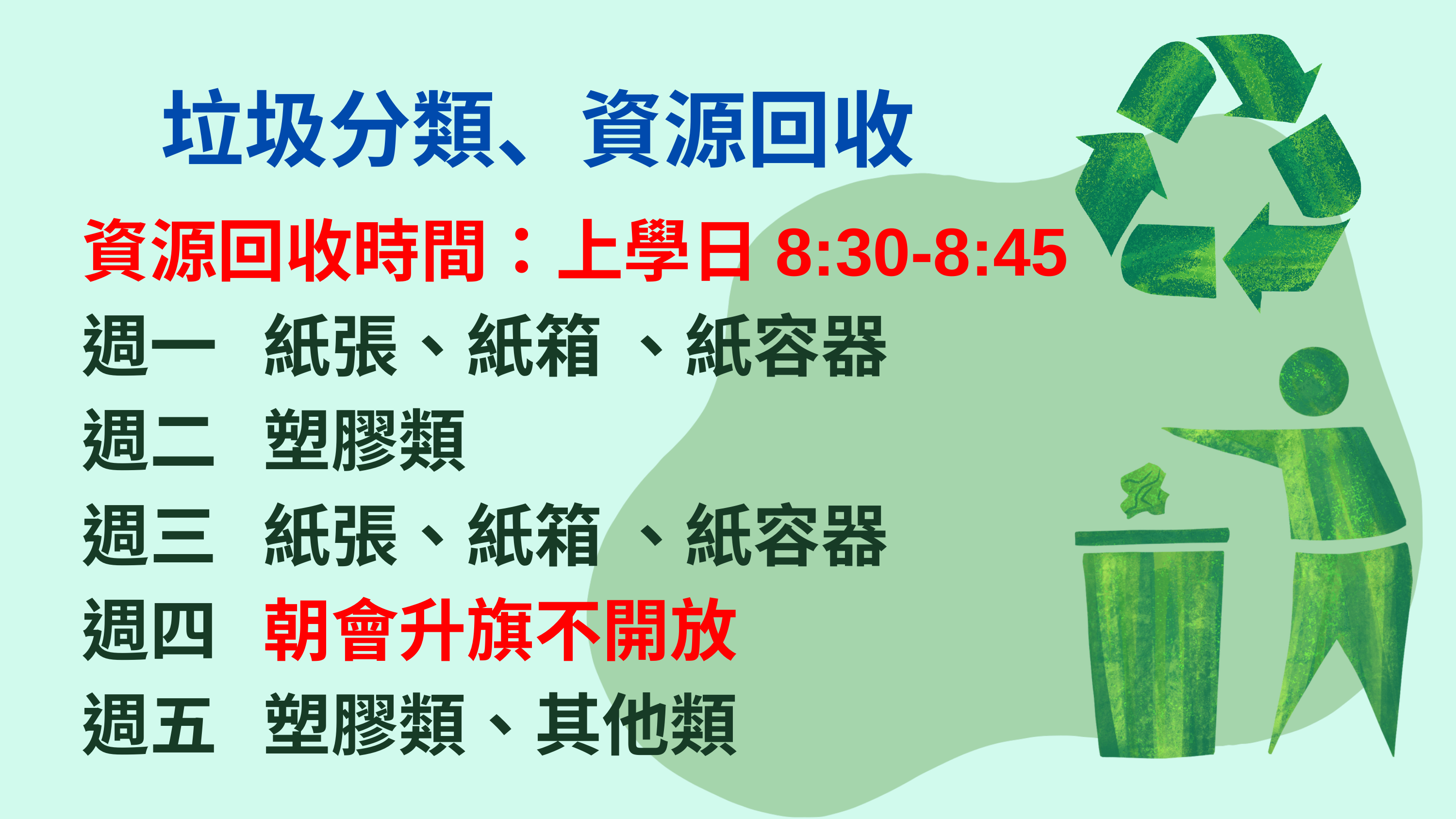

垃圾分類、資源回收

資源回收時間：上學日8:30-8:45
週一   紙張、紙箱 、紙容器
週二   塑膠類
週三   紙張、紙箱 、紙容器
週四   朝會升旗不開放
週五   塑膠類、其他類